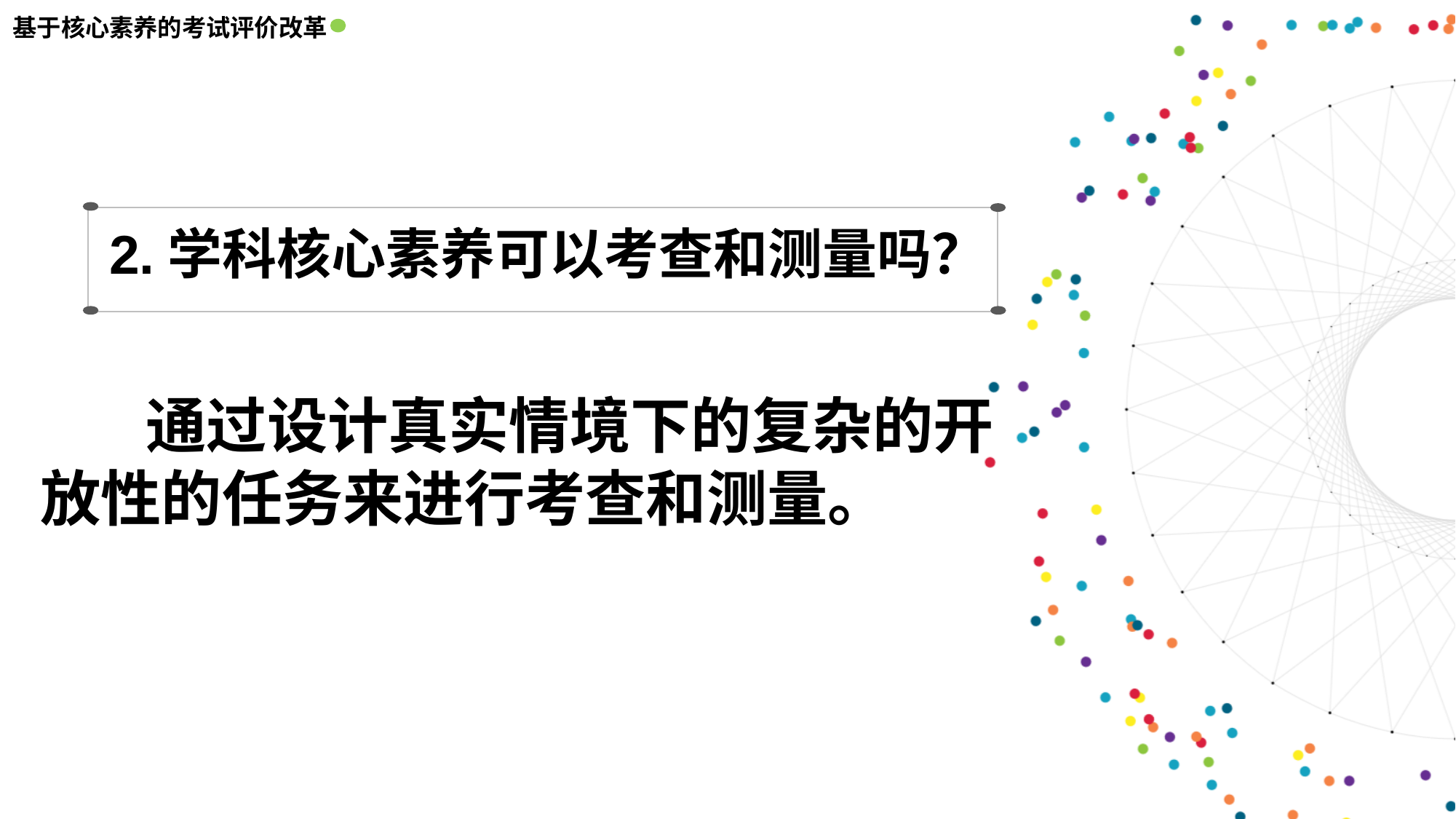

基于核心素养的考试评价改革

2.学科核心素养可以考查和测量吗？
 通过设计真实情境下的复杂的开放性的任务来进行考查和测量。